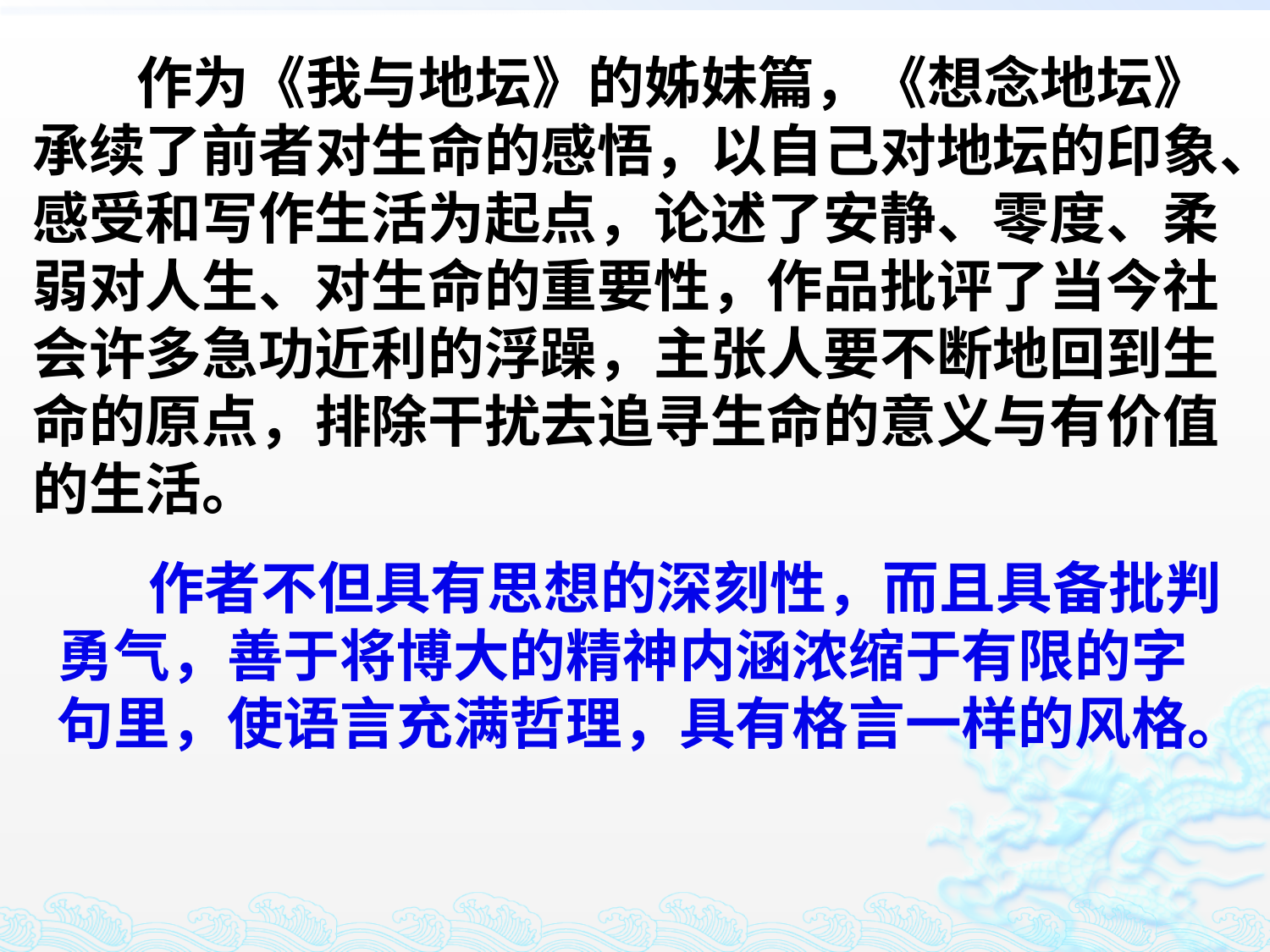

作为《我与地坛》的姊妹篇，《想念地坛》承续了前者对生命的感悟，以自己对地坛的印象、感受和写作生活为起点，论述了安静、零度、柔弱对人生、对生命的重要性，作品批评了当今社会许多急功近利的浮躁，主张人要不断地回到生命的原点，排除干扰去追寻生命的意义与有价值的生活。

      作者不但具有思想的深刻性，而且具备批判勇气，善于将博大的精神内涵浓缩于有限的字句里，使语言充满哲理，具有格言一样的风格。